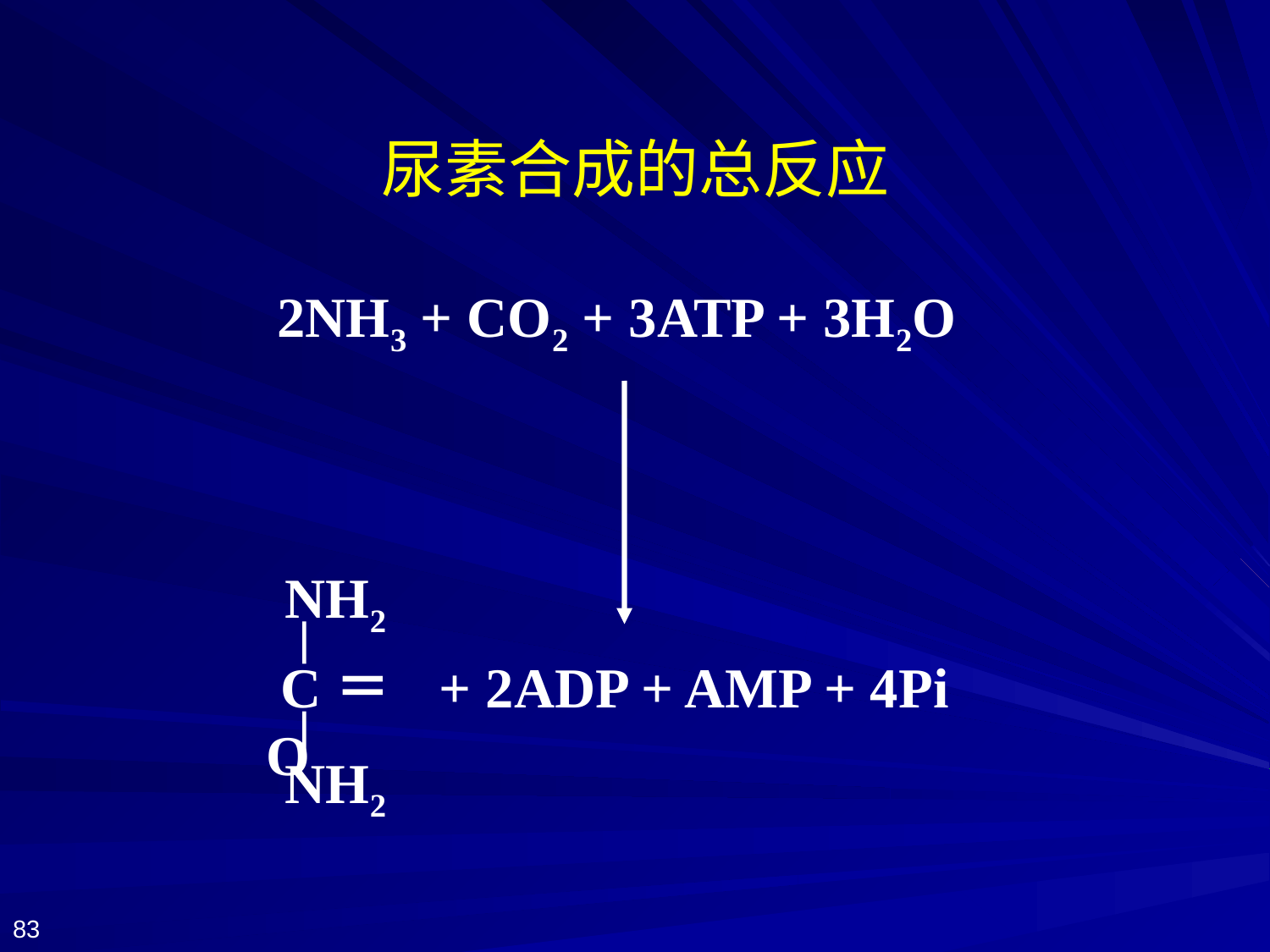

# 尿素合成的总反应
2NH3 + CO2 + 3ATP + 3H2O

NH2

 C＝O
 + 2ADP + AMP + 4Pi

NH2
83